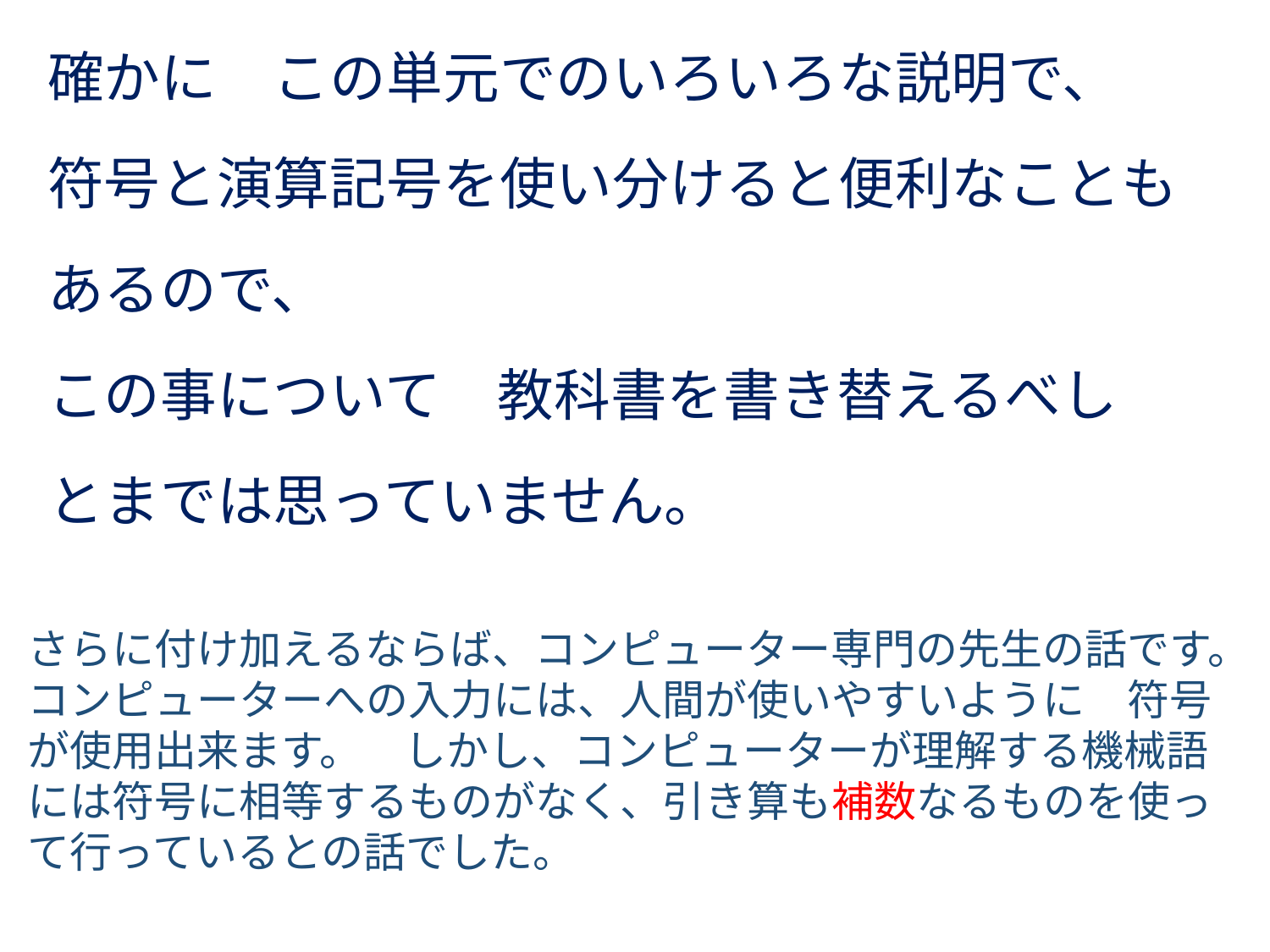

確かに　この単元でのいろいろな説明で、

符号と演算記号を使い分けると便利なことも

あるので、

この事について　教科書を書き替えるべし

とまでは思っていません。

さらに付け加えるならば、コンピューター専門の先生の話です。
コンピューターへの入力には、人間が使いやすいように　符号が使用出来ます。　しかし、コンピューターが理解する機械語には符号に相等するものがなく、引き算も補数なるものを使って行っているとの話でした。